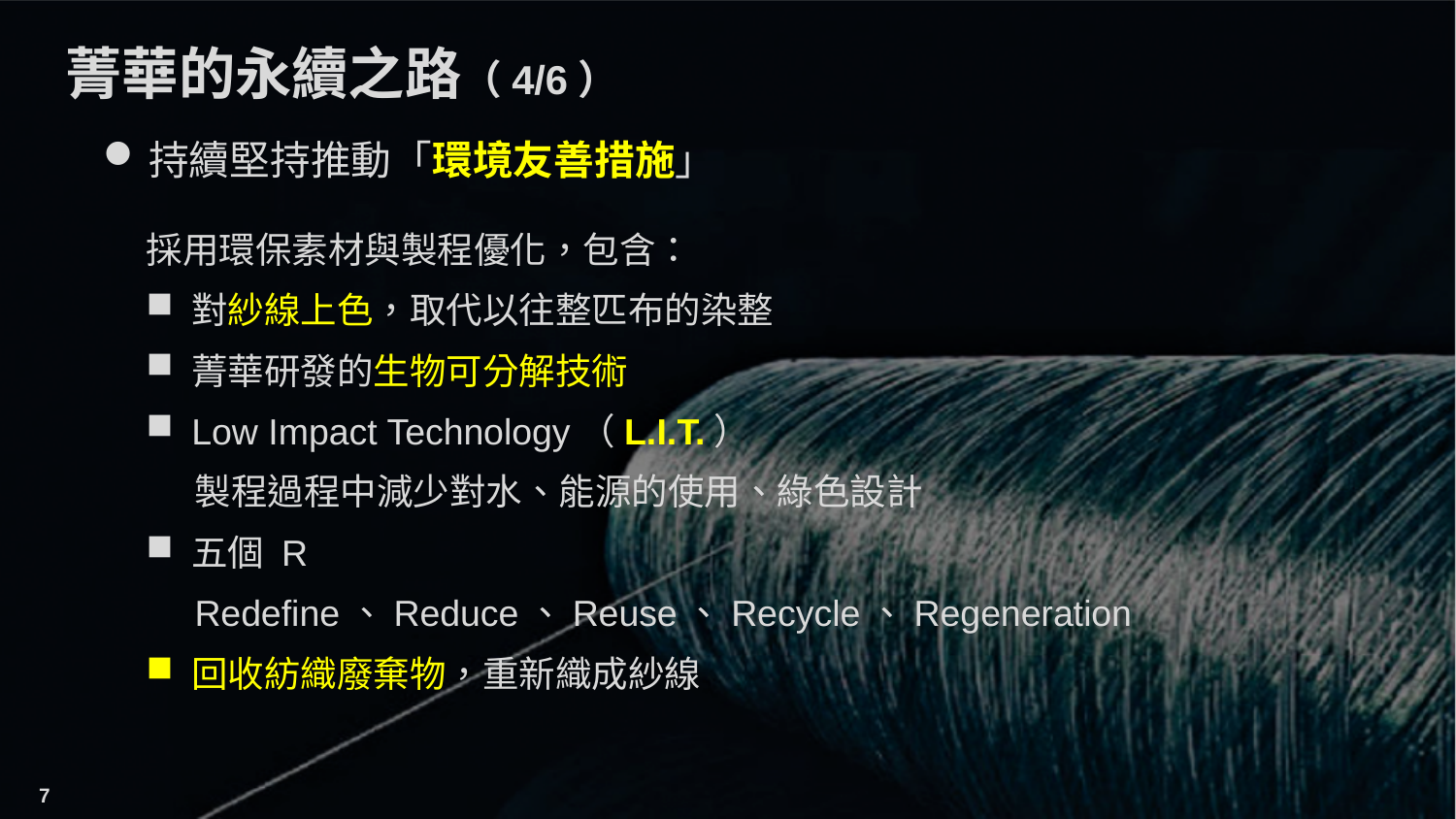

菁華的永續之路（4/6）
持續堅持推動「環境友善措施」
採用環保素材與製程優化，包含：
對紗線上色，取代以往整匹布的染整
菁華研發的生物可分解技術
Low Impact Technology（L.I.T.）
製程過程中減少對水、能源的使用、綠色設計
五個 R
Redefine、Reduce、Reuse、Recycle、Regeneration
回收紡織廢棄物，重新織成紗線
7